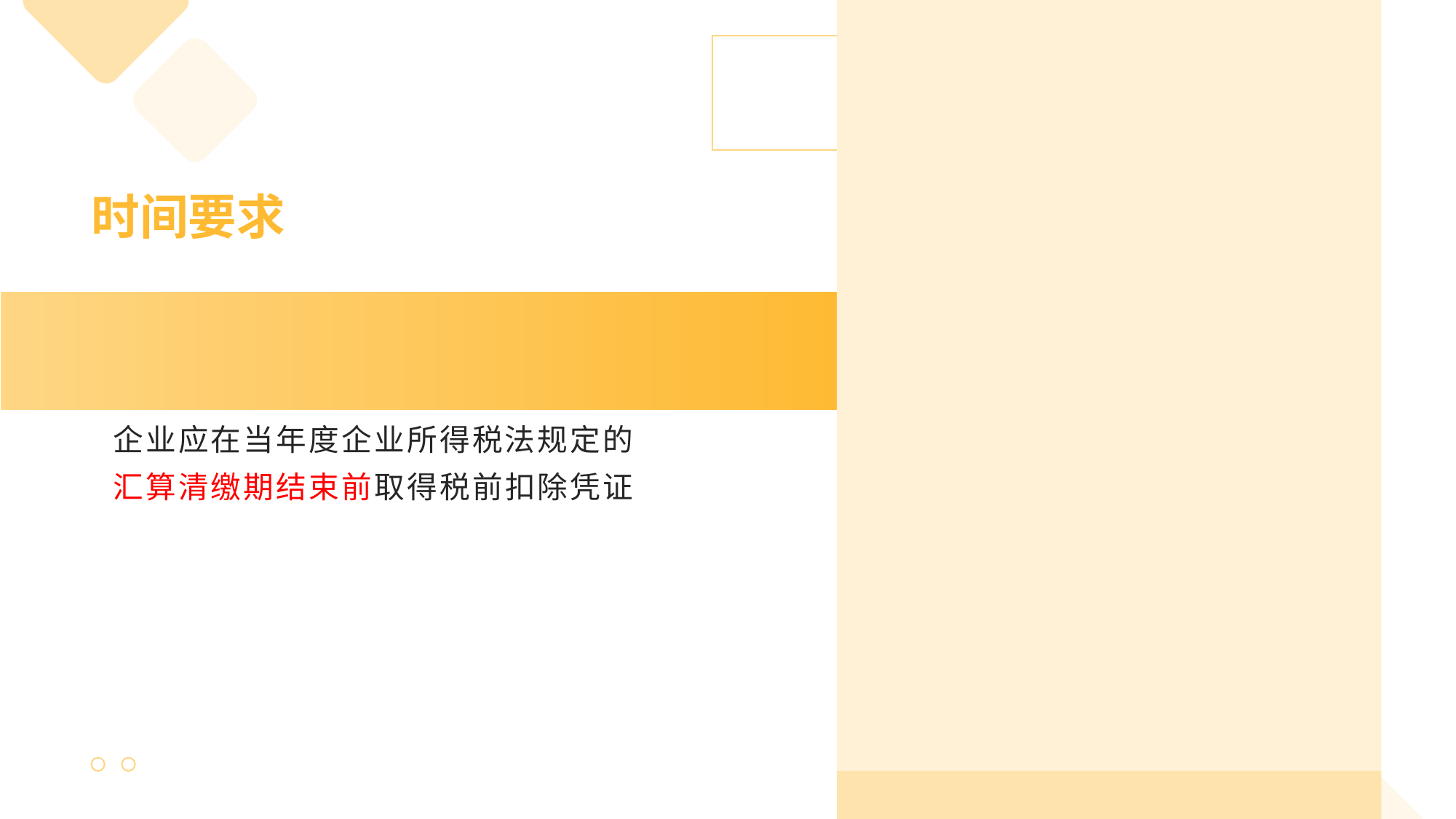

# 时间要求

企业应在当年度企业所得税法规定的
汇算清缴期结束前取得税前扣除凭证